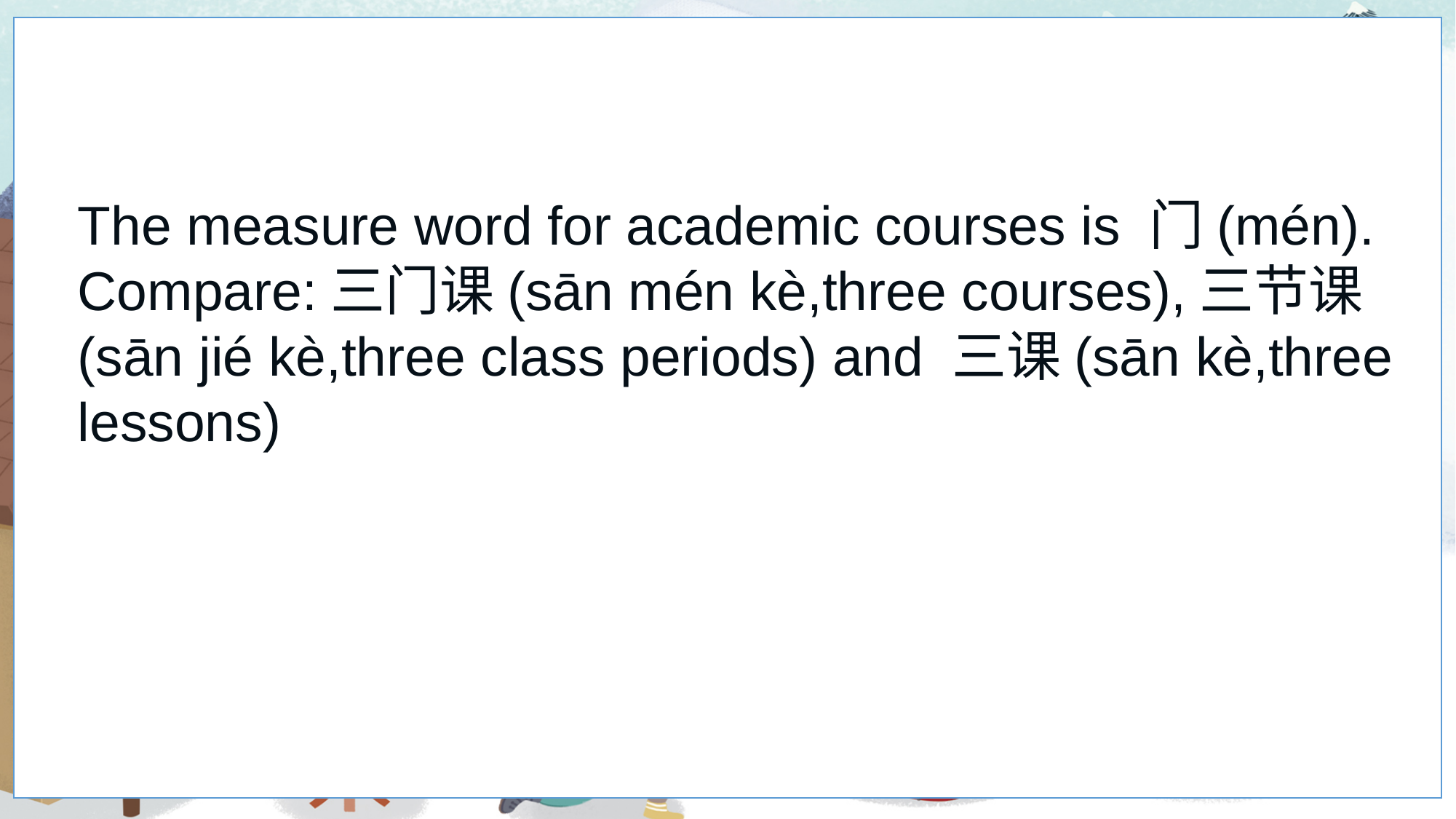

The measure word for academic courses is 门(mén).
Compare:三门课(sān mén kè,three courses),三节课(sān jié kè,three class periods) and 三课(sān kè,three lessons)